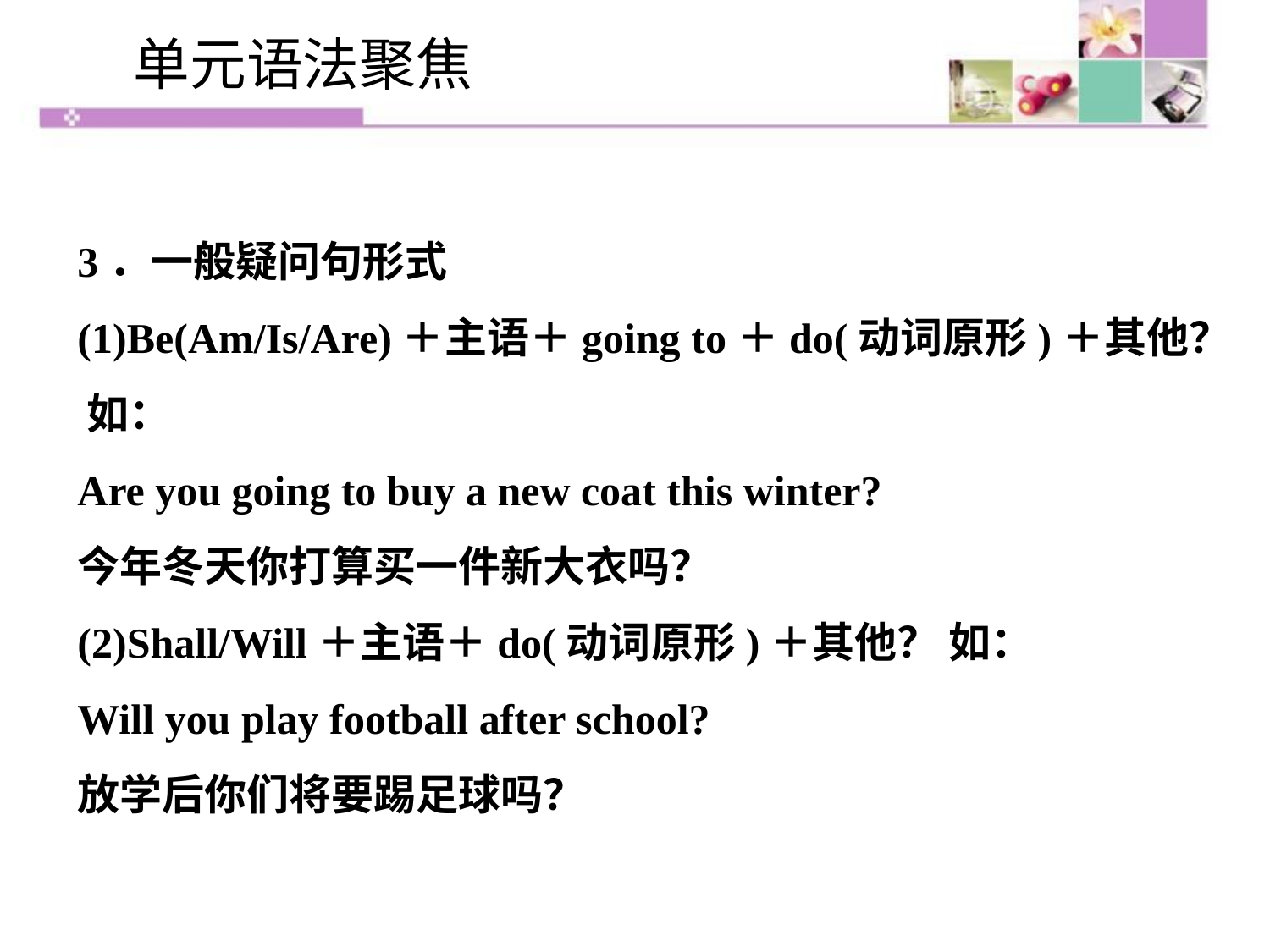

单元语法聚焦
3．一般疑问句形式
(1)Be(Am/Is/Are)＋主语＋going to＋do(动词原形)＋其他？ 如：
Are you going to buy a new coat this winter?
今年冬天你打算买一件新大衣吗？
(2)Shall/Will＋主语＋do(动词原形)＋其他？ 如：
Will you play football after school?
放学后你们将要踢足球吗？